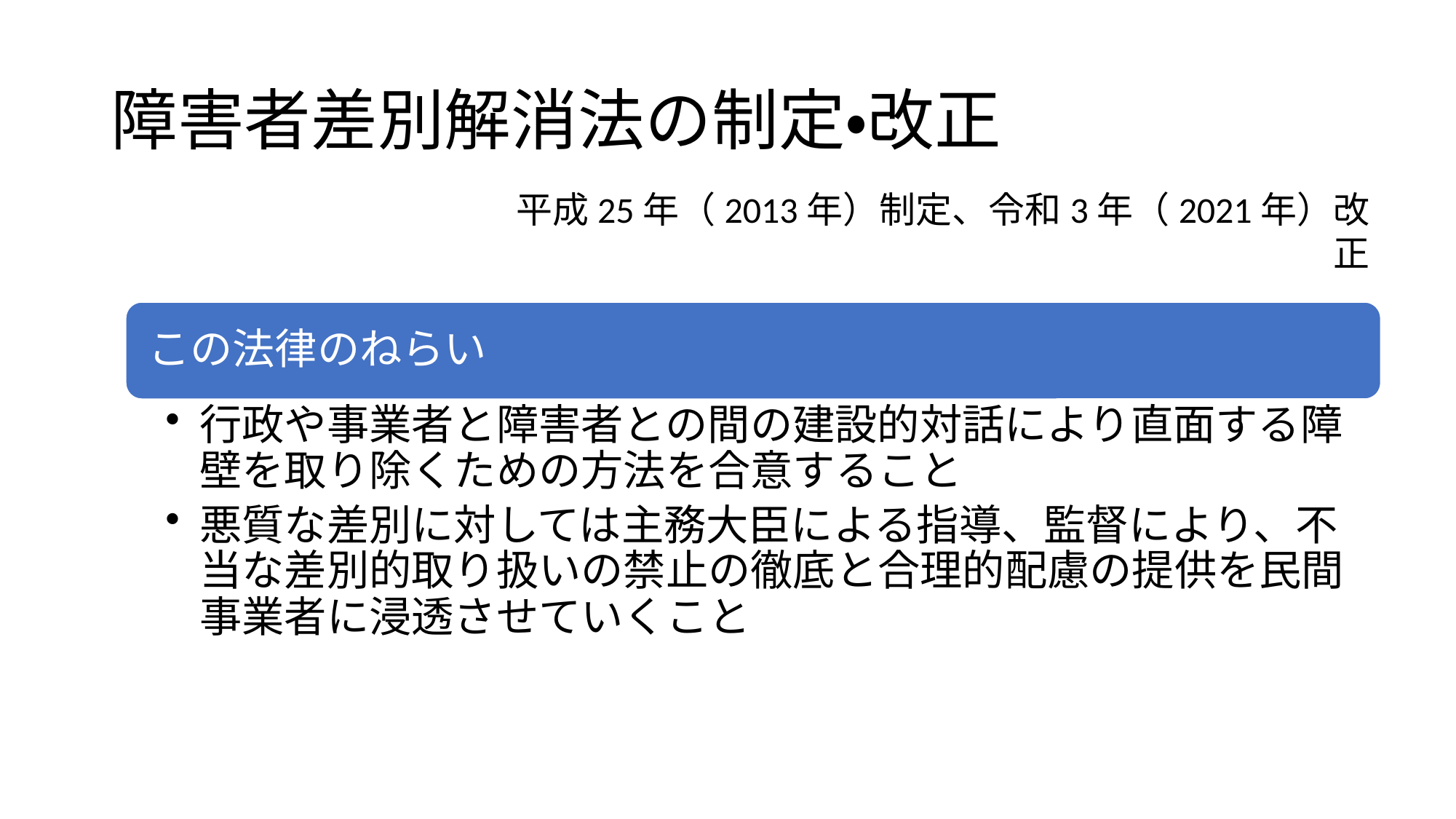

# 障害者差別解消法の制定・改正
平成25年（2013年）制定、令和3年（2021年）改正

この法律のねらい
行政や事業者と障害者との間の建設的対話により直面する障壁を取り除くための方法を合意すること
悪質な差別に対しては主務大臣による指導、監督により、不当な差別的取り扱いの禁止の徹底と合理的配慮の提供を民間事業者に浸透させていくこと